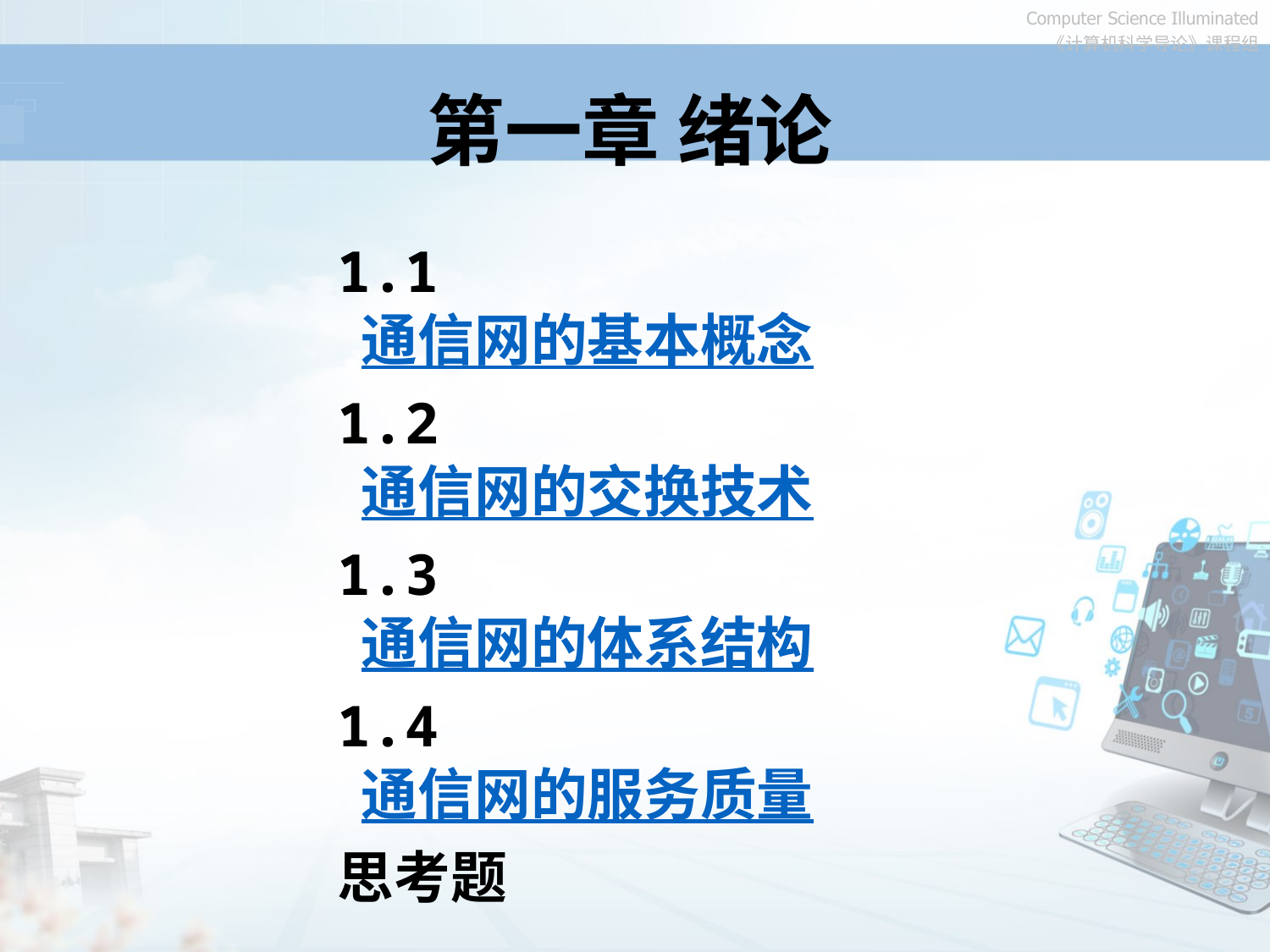

第一章 绪论
1.1 通信网的基本概念
1.2 通信网的交换技术
1.3 通信网的体系结构
1.4 通信网的服务质量
思考题